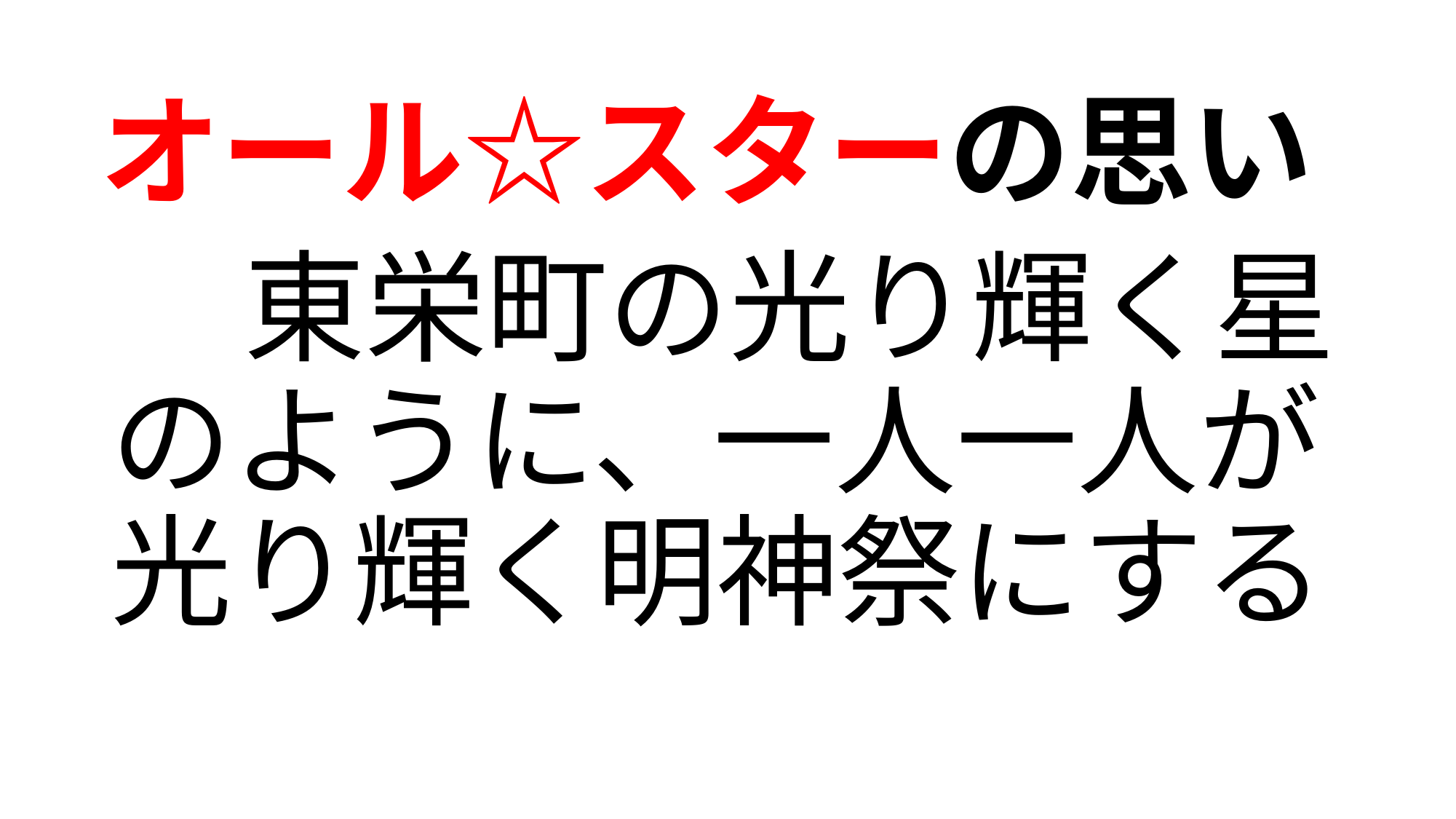

# オール☆スターの思い
　東栄町の光り輝く星のように、一人一人が光り輝く明神祭にする